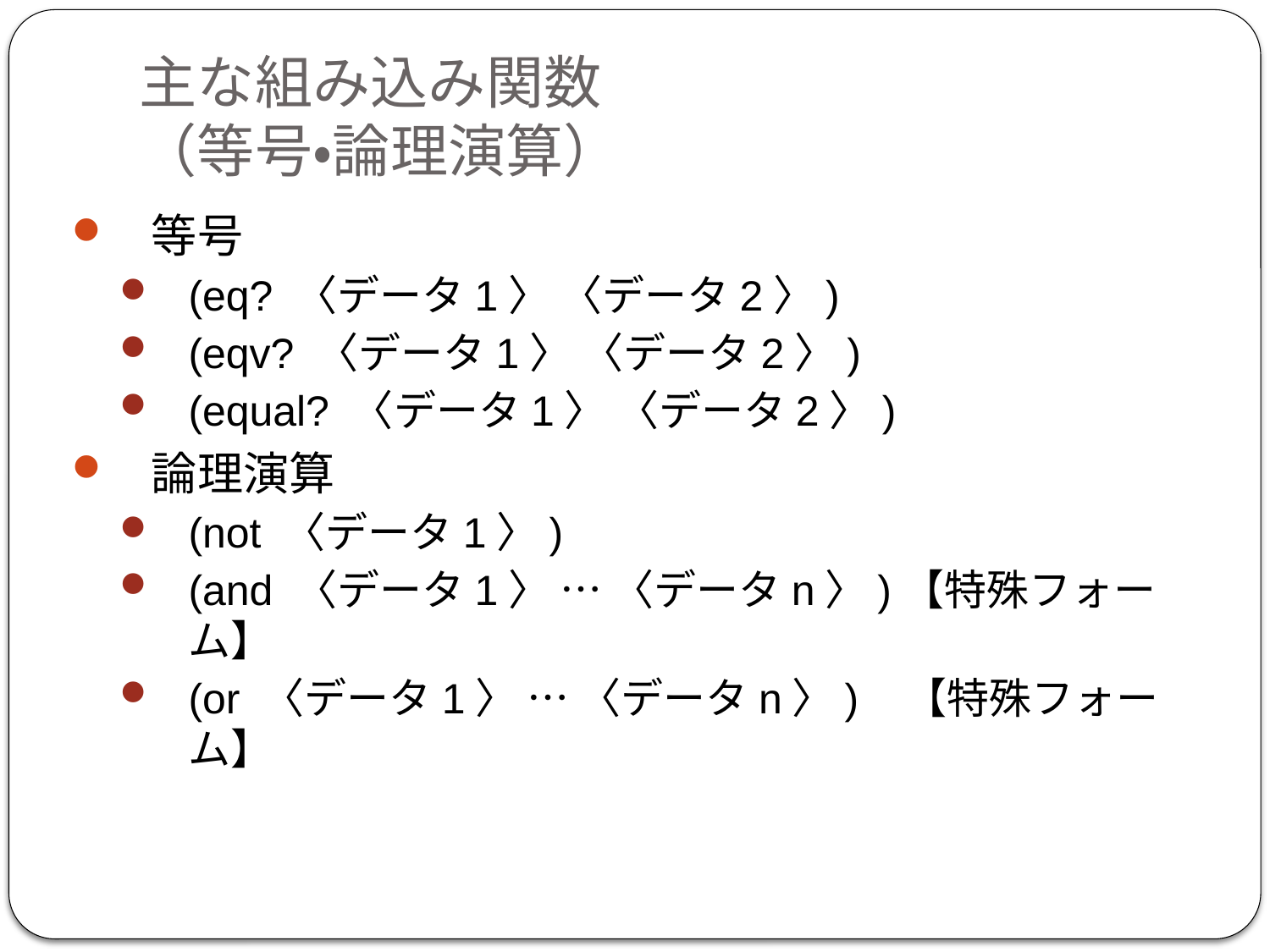

# 主な組み込み関数 （等号・論理演算）
等号
(eq? 〈データ1〉 〈データ2〉)
(eqv? 〈データ1〉 〈データ2〉)
(equal? 〈データ1〉 〈データ2〉)
論理演算
(not 〈データ1〉)
(and 〈データ1〉 … 〈データn〉)【特殊フォーム】
(or 〈データ1〉 … 〈データn〉)   【特殊フォーム】